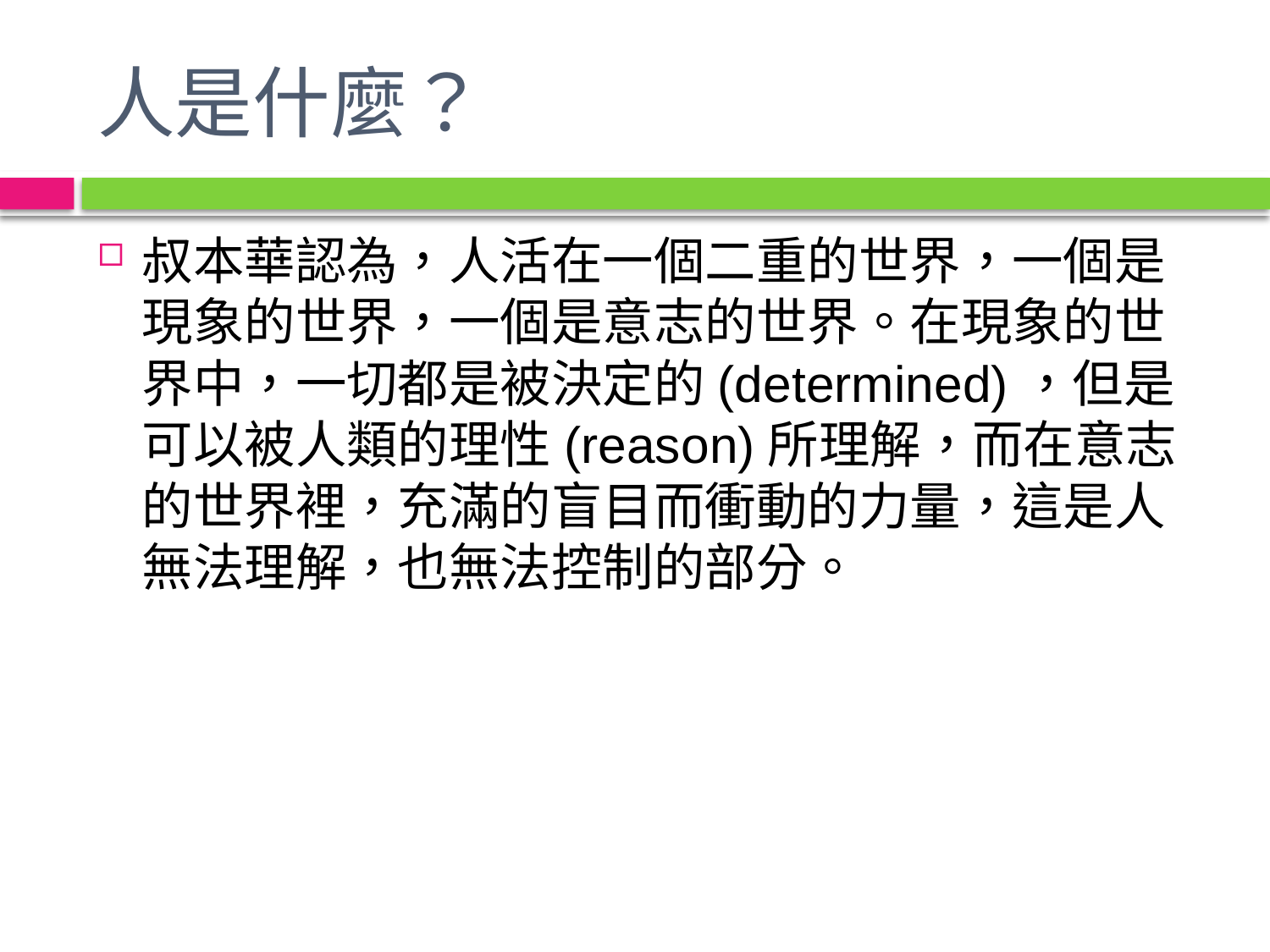

# 人是什麼？
叔本華認為，人活在一個二重的世界，一個是現象的世界，一個是意志的世界。在現象的世界中，一切都是被決定的(determined)，但是可以被人類的理性(reason)所理解，而在意志的世界裡，充滿的盲目而衝動的力量，這是人無法理解，也無法控制的部分。